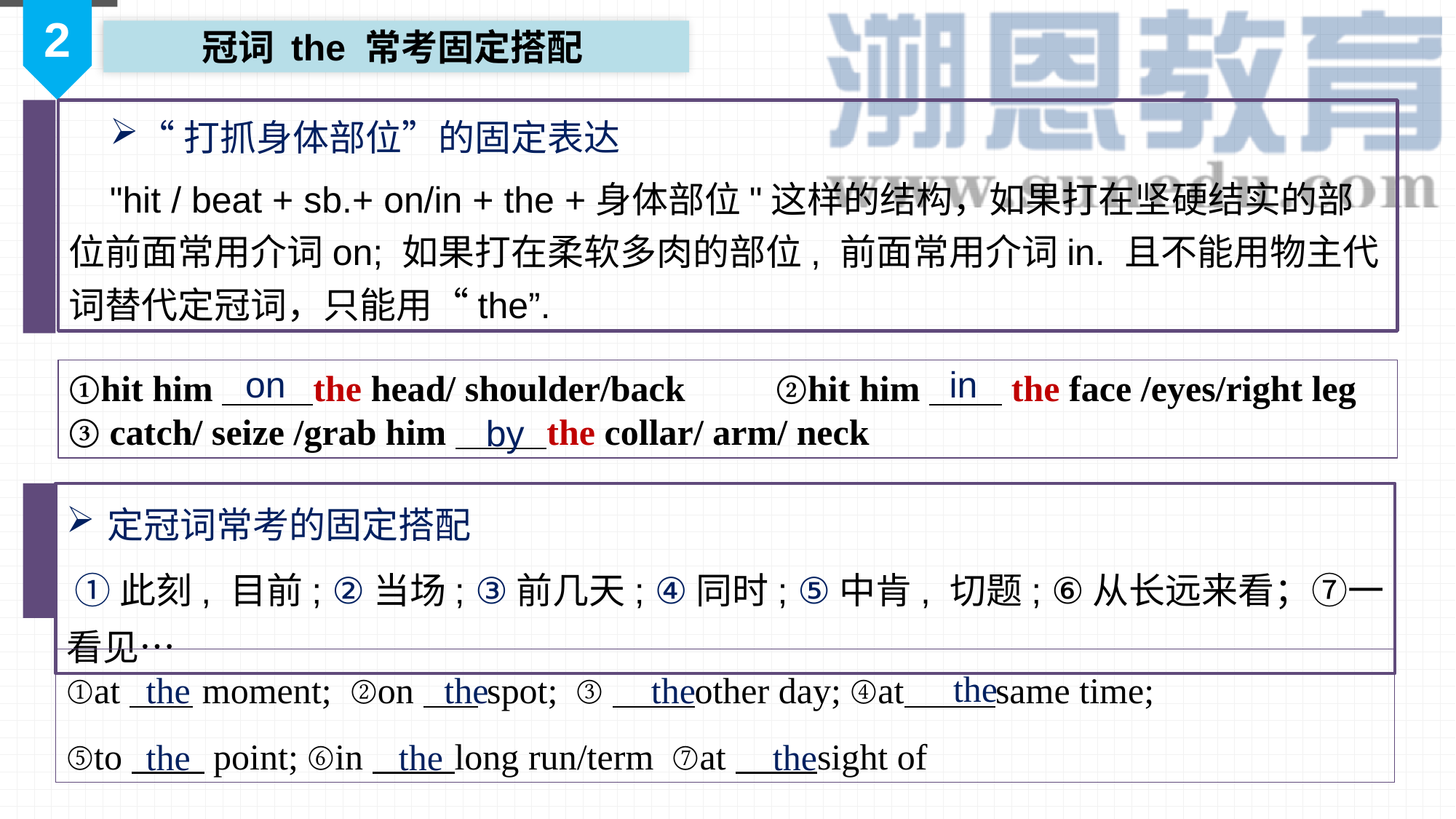

2
冠词 the 常考固定搭配
“打抓身体部位”的固定表达
    "hit / beat + sb.+ on/in + the +身体部位"这样的结构，如果打在坚硬结实的部位前面常用介词on; 如果打在柔软多肉的部位, 前面常用介词in. 且不能用物主代词替代定冠词，只能用“the”.

on
in
①hit him           the head/ shoulder/back          ②hit him          the face /eyes/right leg
③ catch/ seize /grab him           the collar/ arm/ neck
by

定冠词常考的固定搭配
 ①此刻, 目前; ②当场; ③前几天; ④同时; ⑤中肯, 切题; ⑥从长远来看；⑦一看见…
the
①at         moment;  ②on        spot;  ③          other day; ④at          same time;
⑤to          point; ⑥in          long run/term  ⑦at          sight of
the
the
the
the
the
the